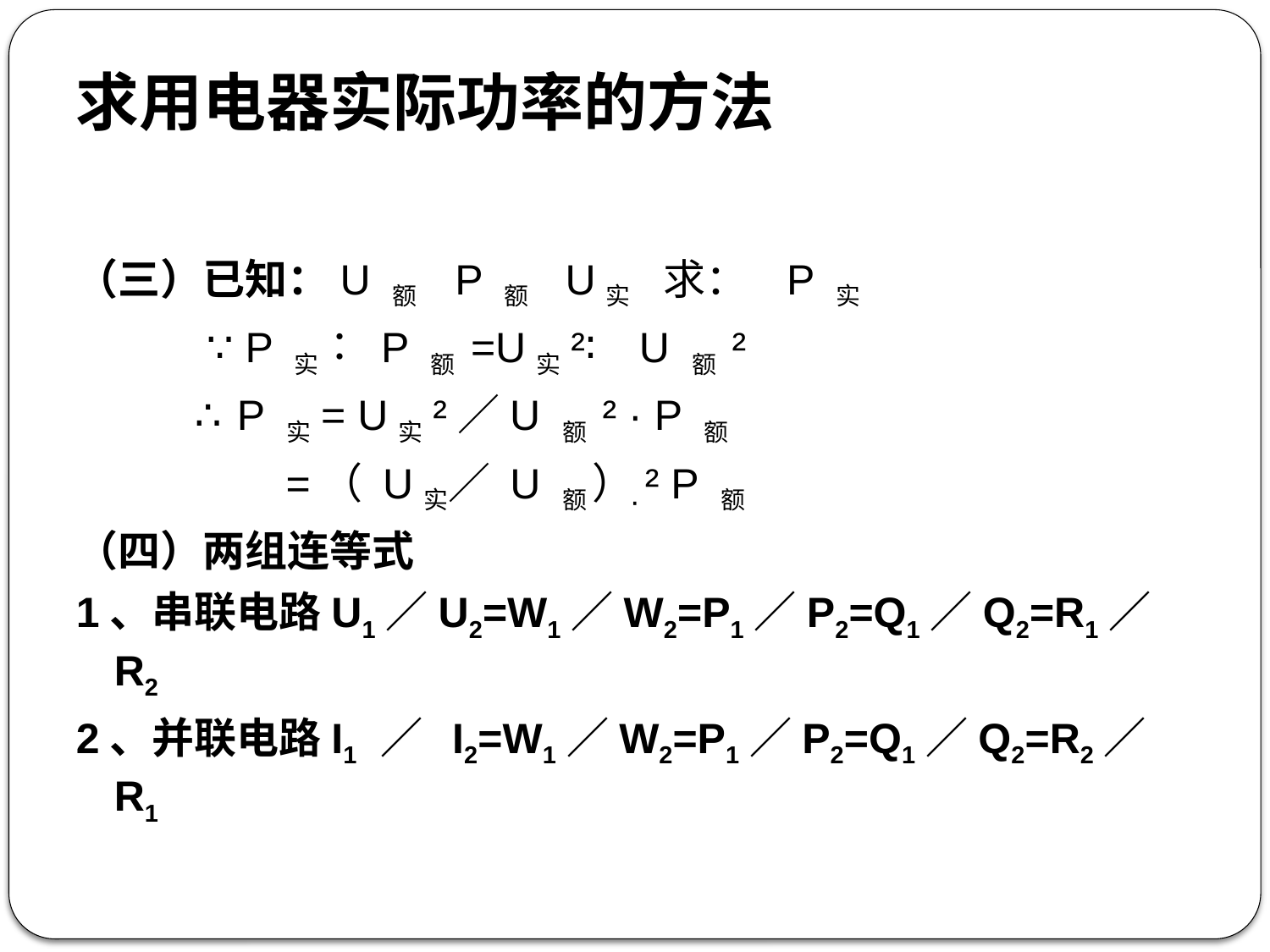

# 求用电器实际功率的方法
（三）已知：U 额     P 额    U实      求：   P 实
           ∵ P 实∶ P 额 =U实²∶ U 额 ²
          ∴P 实= U实²／U 额 ² · P 额
                               =（ U实／ U 额 ）² P 额
（四）两组连等式
1、串联电路U1／U2=W1／W2=P1／P2=Q1／Q2=R1／R2
2、并联电路I1  ／  I2=W1／W2=P1／P2=Q1／Q2=R2／R1
·